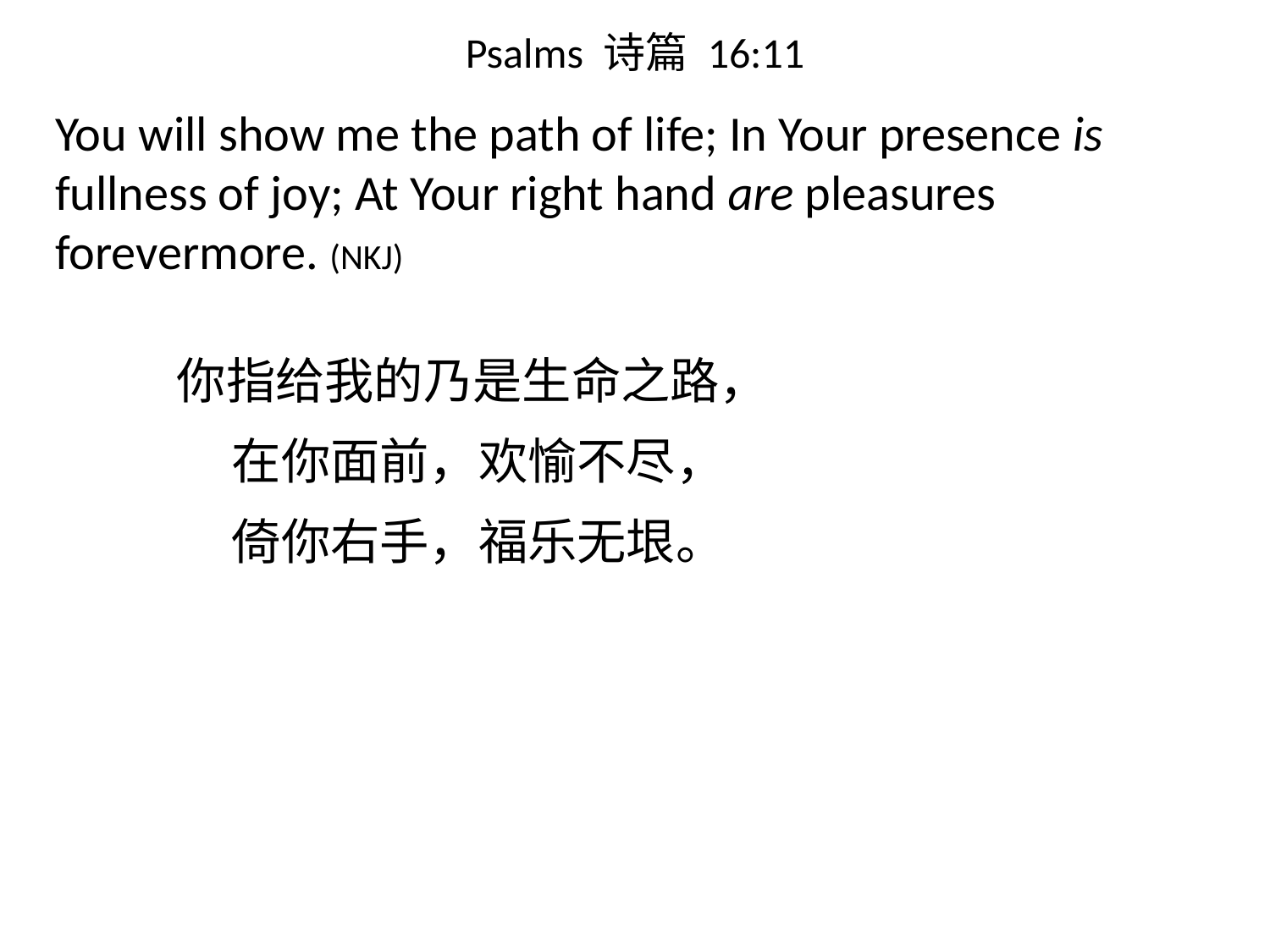

# Psalms 诗篇 16:11
You will show me the path of life; In Your presence is fullness of joy; At Your right hand are pleasures forevermore. (NKJ)

          你指给我的乃是生命之路，
               在你面前，欢愉不尽，
               倚你右手，福乐无垠。